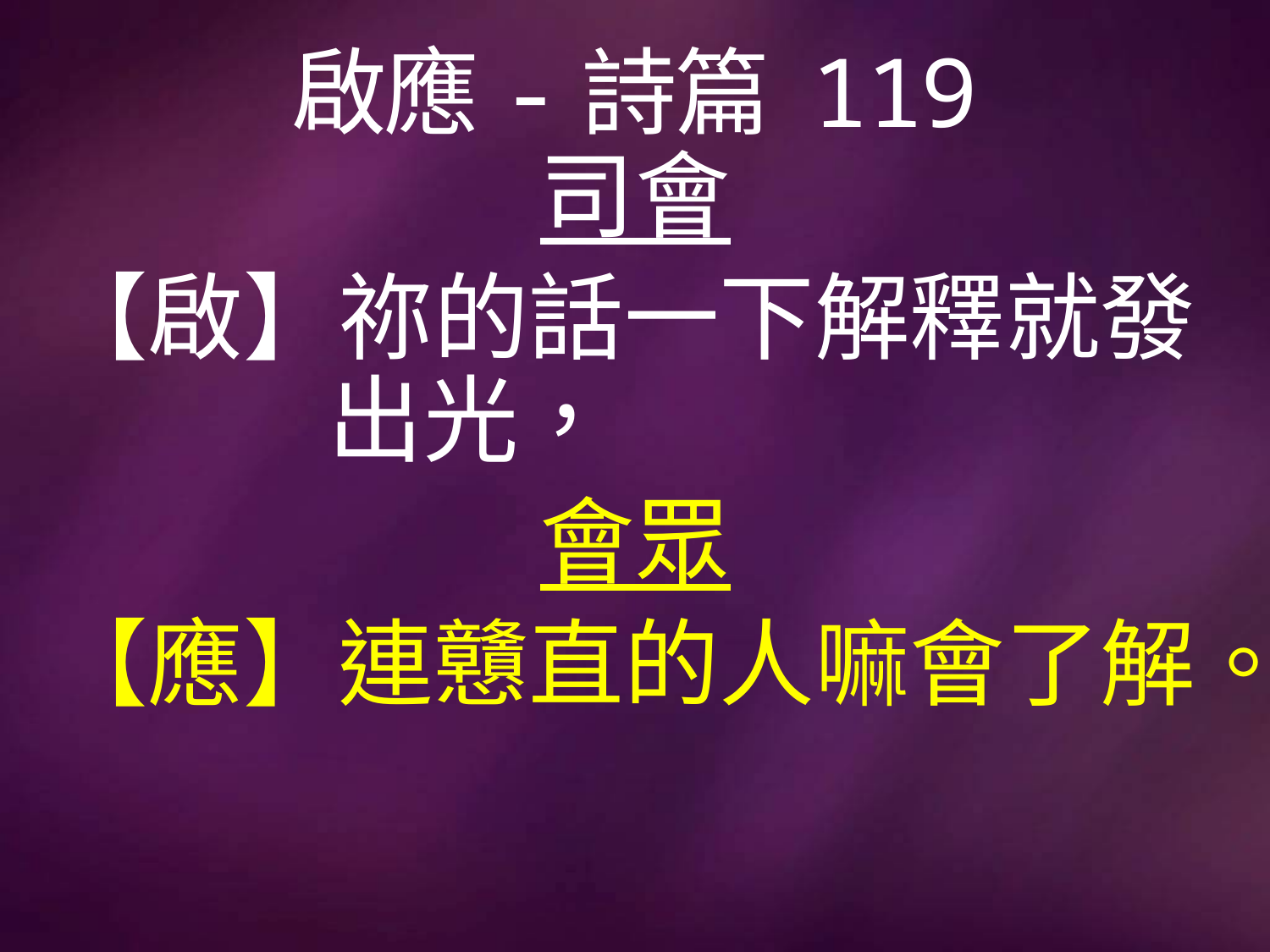

# 啟應-詩篇 119
司會
【啟】祢的話一下解釋就發		 出光，
會眾
【應】連戇直的人嘛會了解。